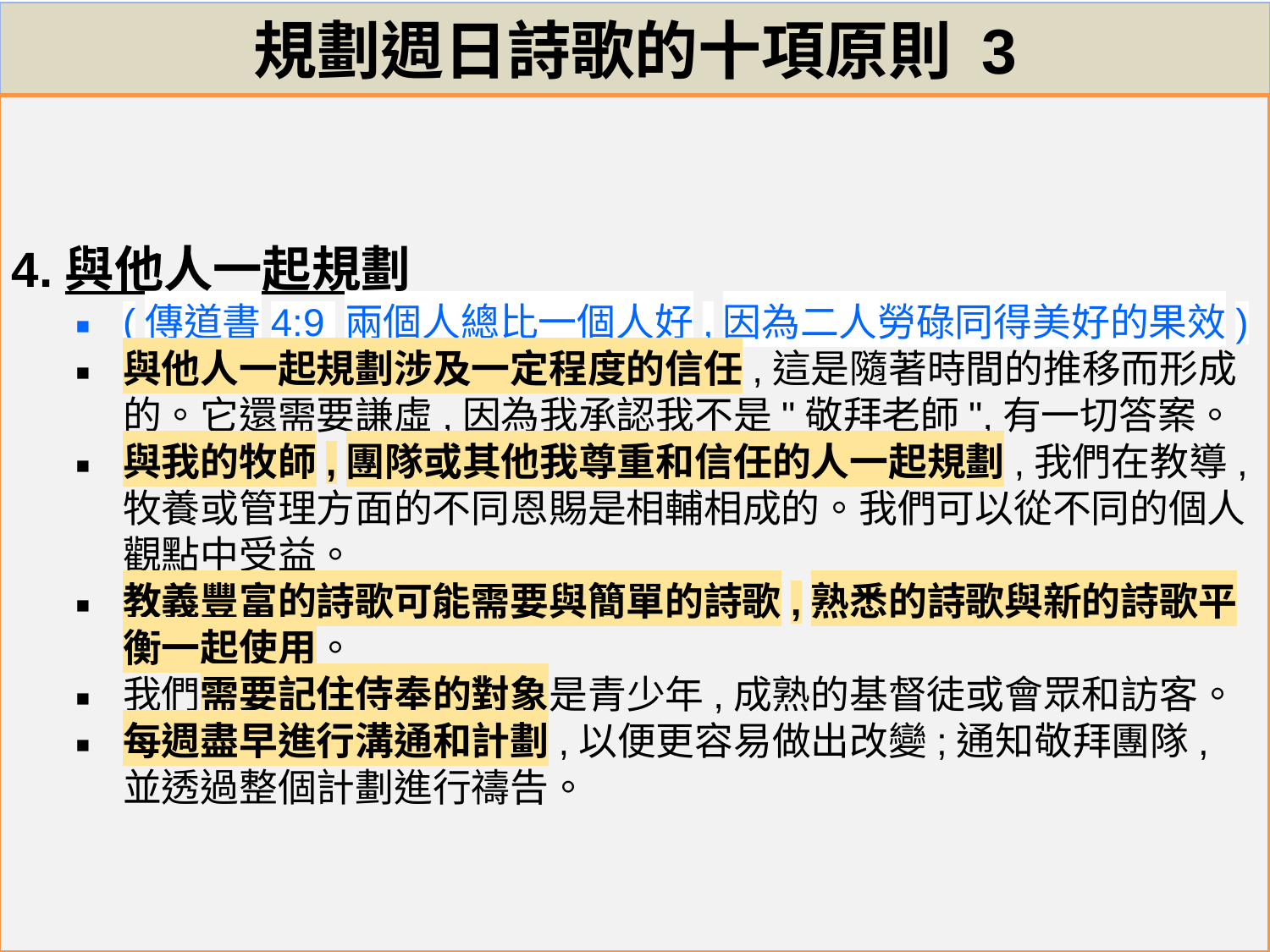

# 規劃週日詩歌的十項原則 3
4.與他人一起規劃
(傳道書4:9 兩個人總比一個人好,因為二人勞碌同得美好的果效)
與他人一起規劃涉及一定程度的信任,這是隨著時間的推移而形成的。它還需要謙虛,因為我承認我不是"敬拜老師",有一切答案。
與我的牧師,團隊或其他我尊重和信任的人一起規劃,我們在教導,牧養或管理方面的不同恩賜是相輔相成的。我們可以從不同的個人觀點中受益。
教義豐富的詩歌可能需要與簡單的詩歌,熟悉的詩歌與新的詩歌平衡一起使用。
我們需要記住侍奉的對象是青少年,成熟的基督徒或會眾和訪客。
每週盡早進行溝通和計劃,以便更容易做出改變;通知敬拜團隊,並透過整個計劃進行禱告。